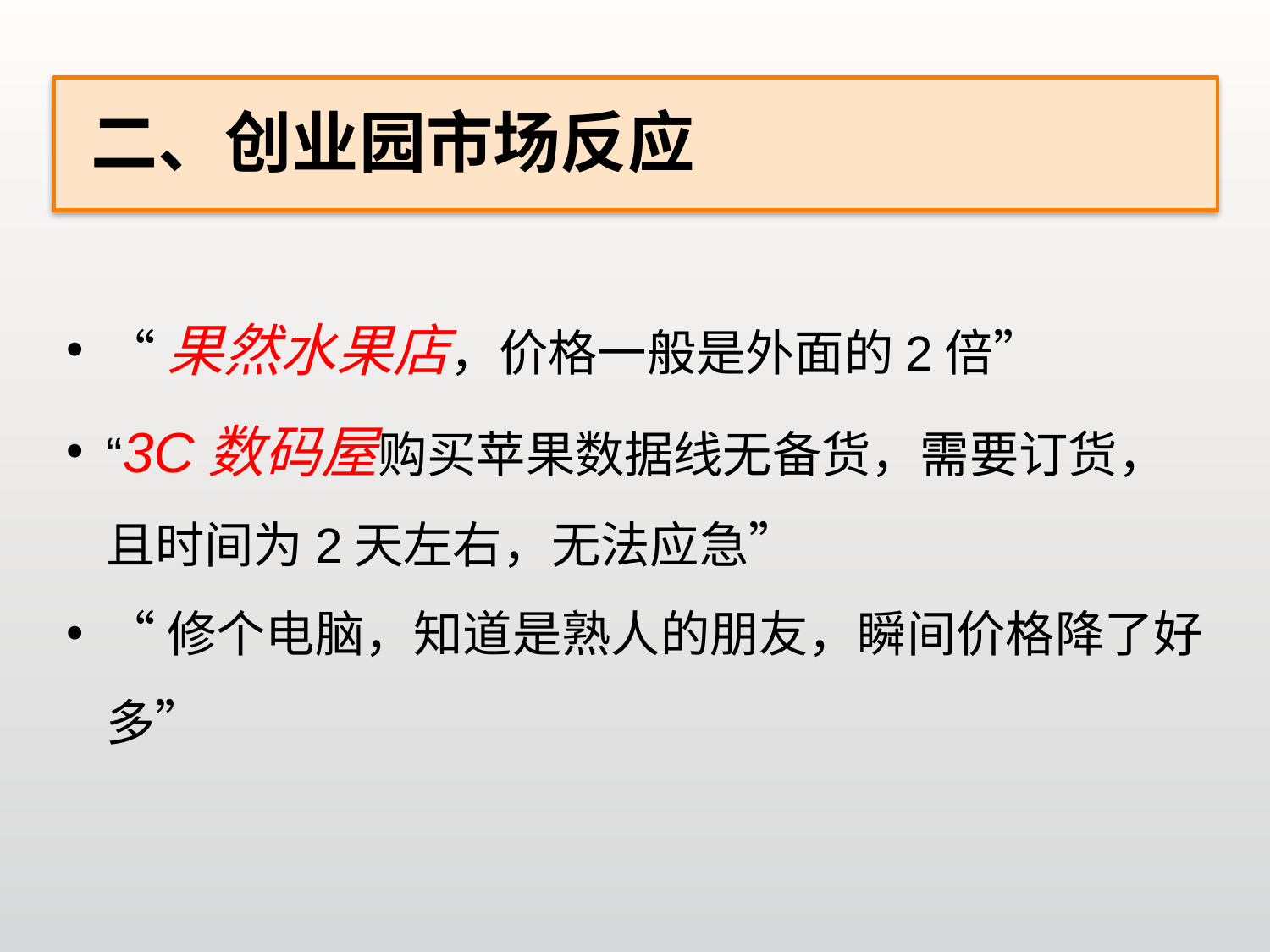

二、创业园市场反应
“果然水果店，价格一般是外面的2倍”
“3C数码屋购买苹果数据线无备货，需要订货，且时间为2天左右，无法应急”
“修个电脑，知道是熟人的朋友，瞬间价格降了好多”